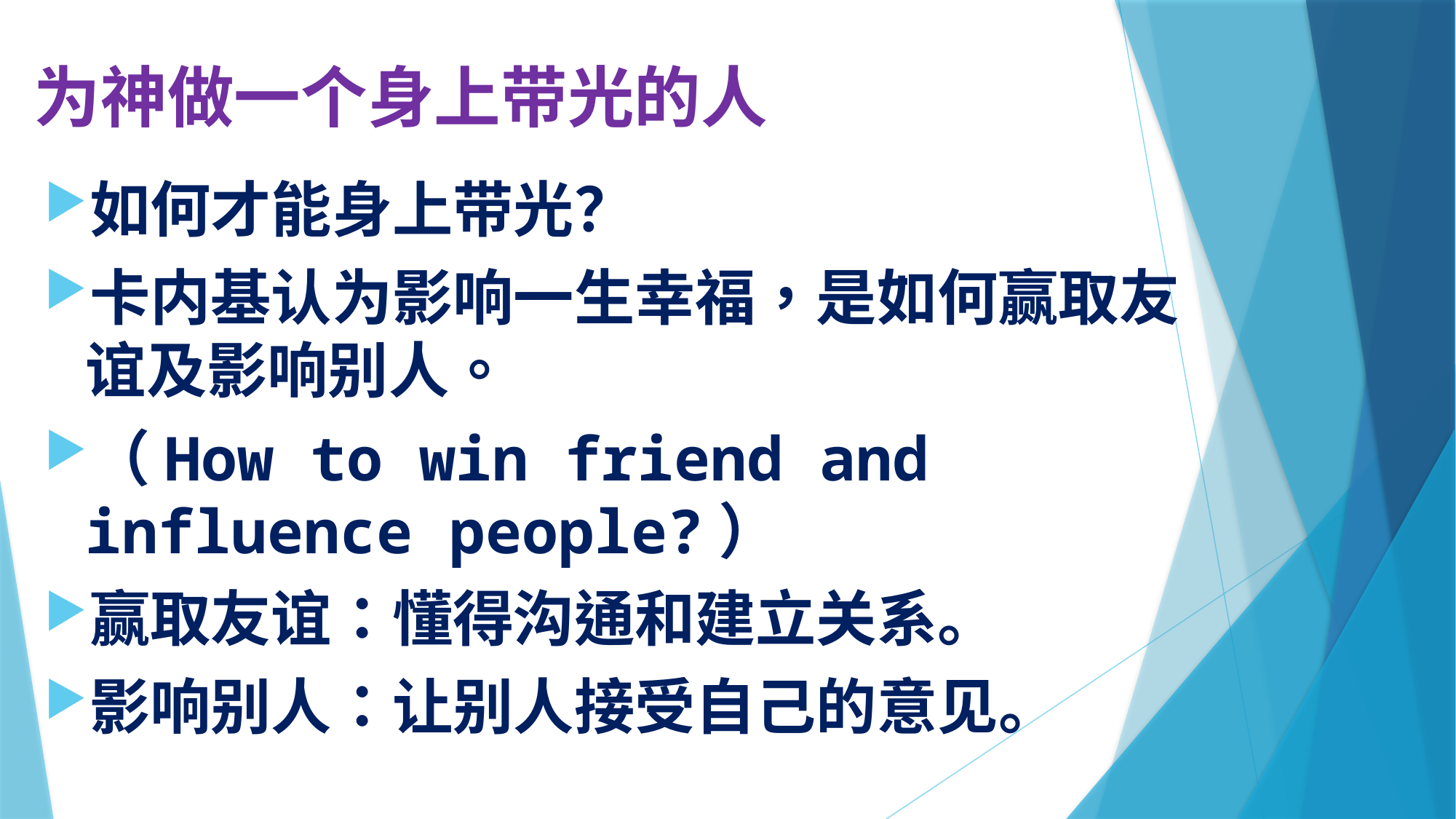

# 为神做一个身上带光的人
如何才能身上带光？
卡内基认为影响一生幸福，是如何赢取友谊及影响别人。
（How to win friend and influence people?）
赢取友谊：懂得沟通和建立关系。
影响别人：让别人接受自己的意见。